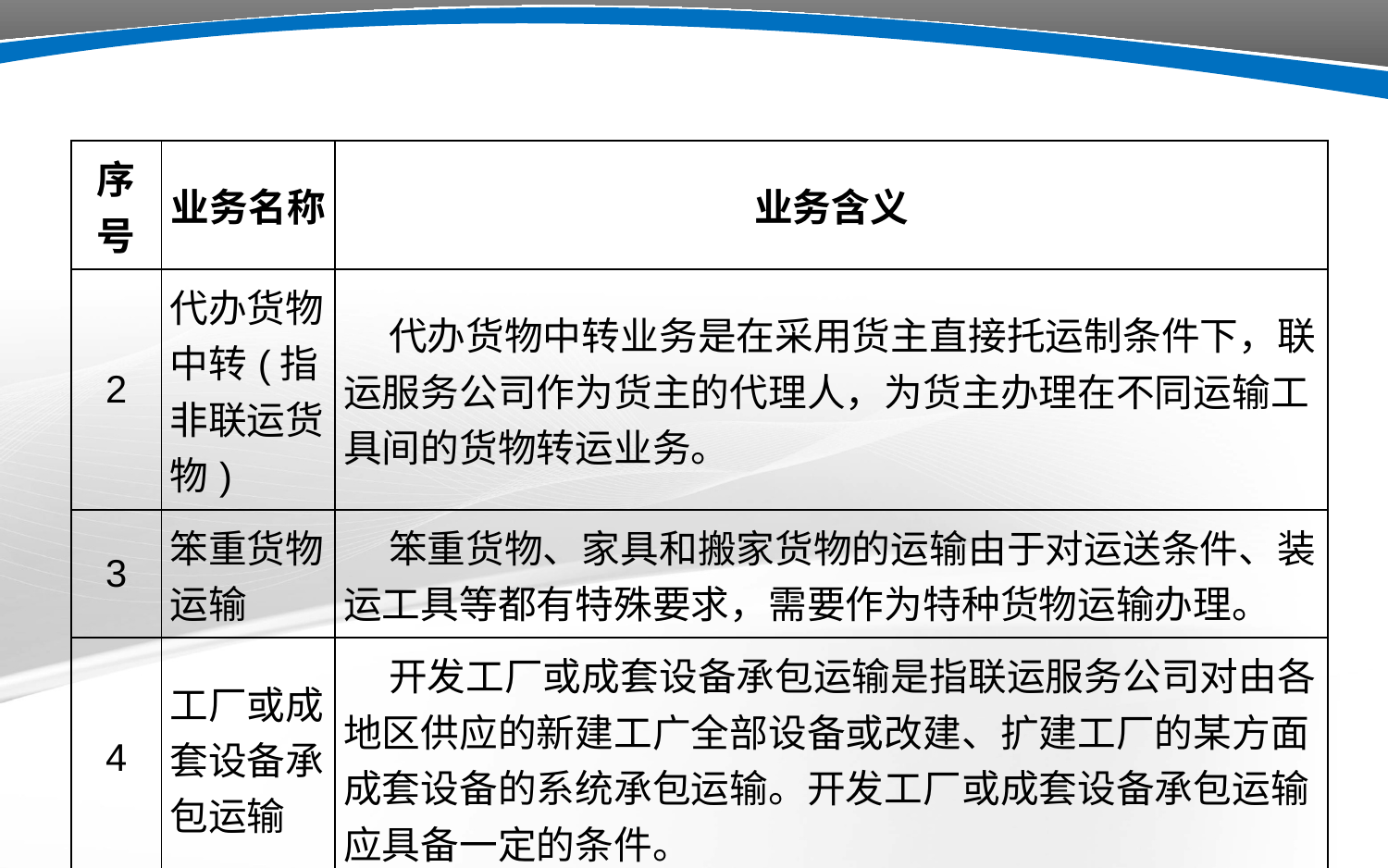

| 序号 | 业务名称 | 业务含义 |
| --- | --- | --- |
| 2 | 代办货物中转(指非联运货物) | 代办货物中转业务是在采用货主直接托运制条件下，联运服务公司作为货主的代理人，为货主办理在不同运输工具间的货物转运业务。 |
| 3 | 笨重货物运输 | 笨重货物、家具和搬家货物的运输由于对运送条件、装运工具等都有特殊要求，需要作为特种货物运输办理。 |
| 4 | 工厂或成套设备承包运输 | 开发工厂或成套设备承包运输是指联运服务公司对由各地区供应的新建工广全部设备或改建、扩建工厂的某方面成套设备的系统承包运输。开发工厂或成套设备承包运输应具备一定的条件。 |